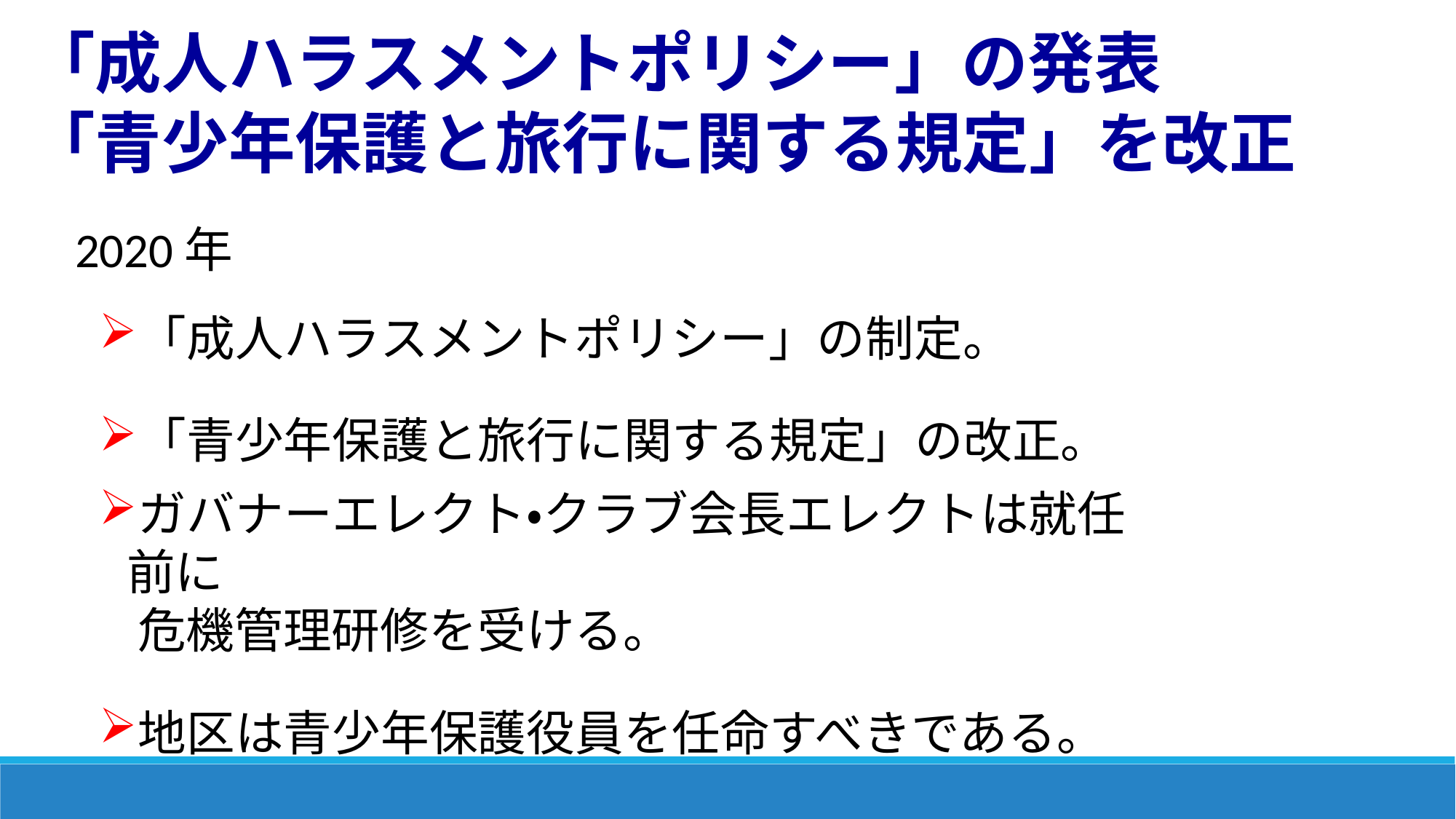

「成人ハラスメントポリシー」の発表
「青少年保護と旅行に関する規定」を改正
2020年
「成人ハラスメントポリシー」の制定。
「青少年保護と旅行に関する規定」の改正。
ガバナーエレクト・クラブ会長エレクトは就任前に
 危機管理研修を受ける。
地区は青少年保護役員を任命すべきである。